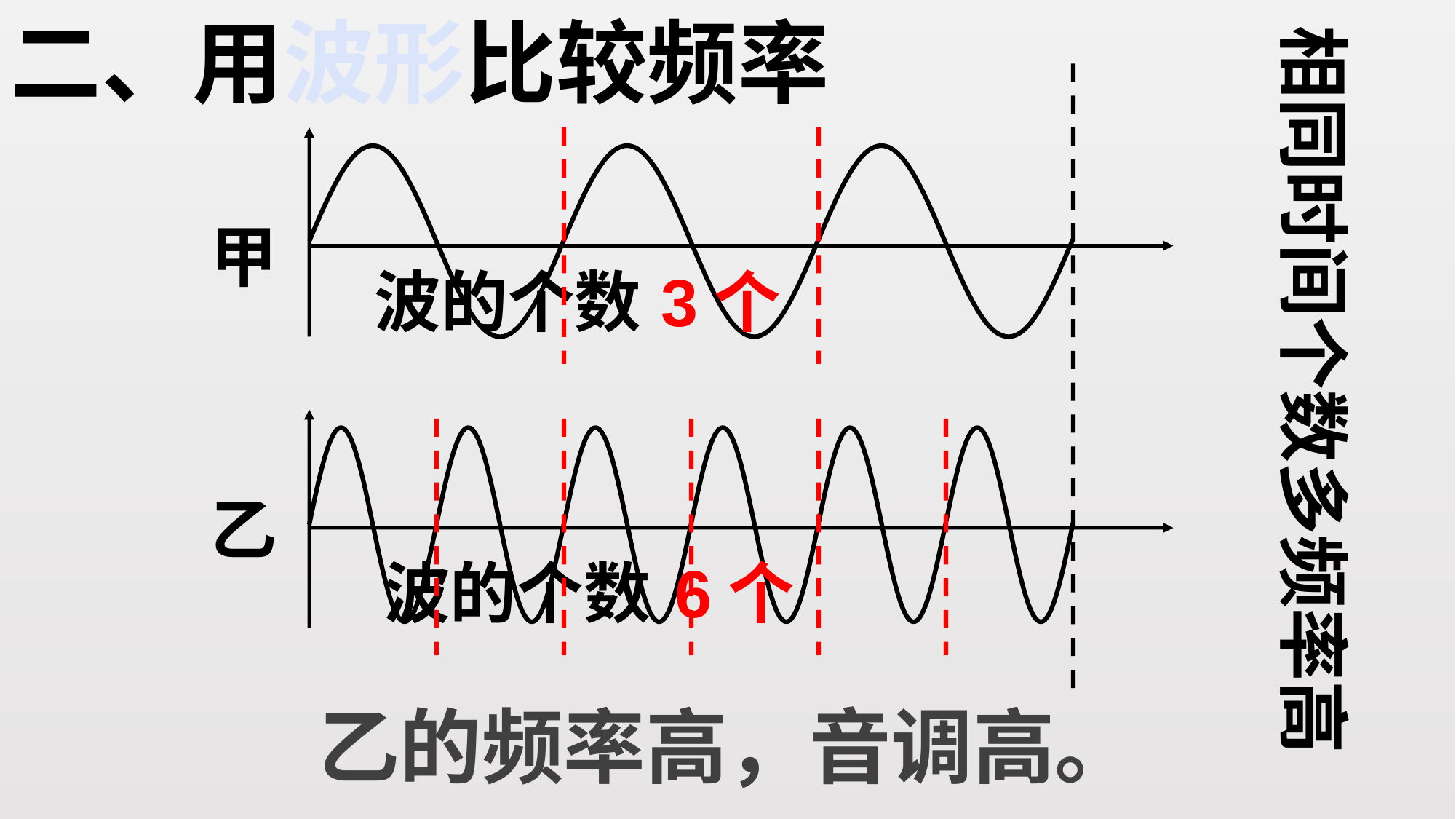

二、用波形比较频率
相同时间个数多频率高

甲

波的个数
3个

乙

波的个数
6个
乙的频率高，音调高。